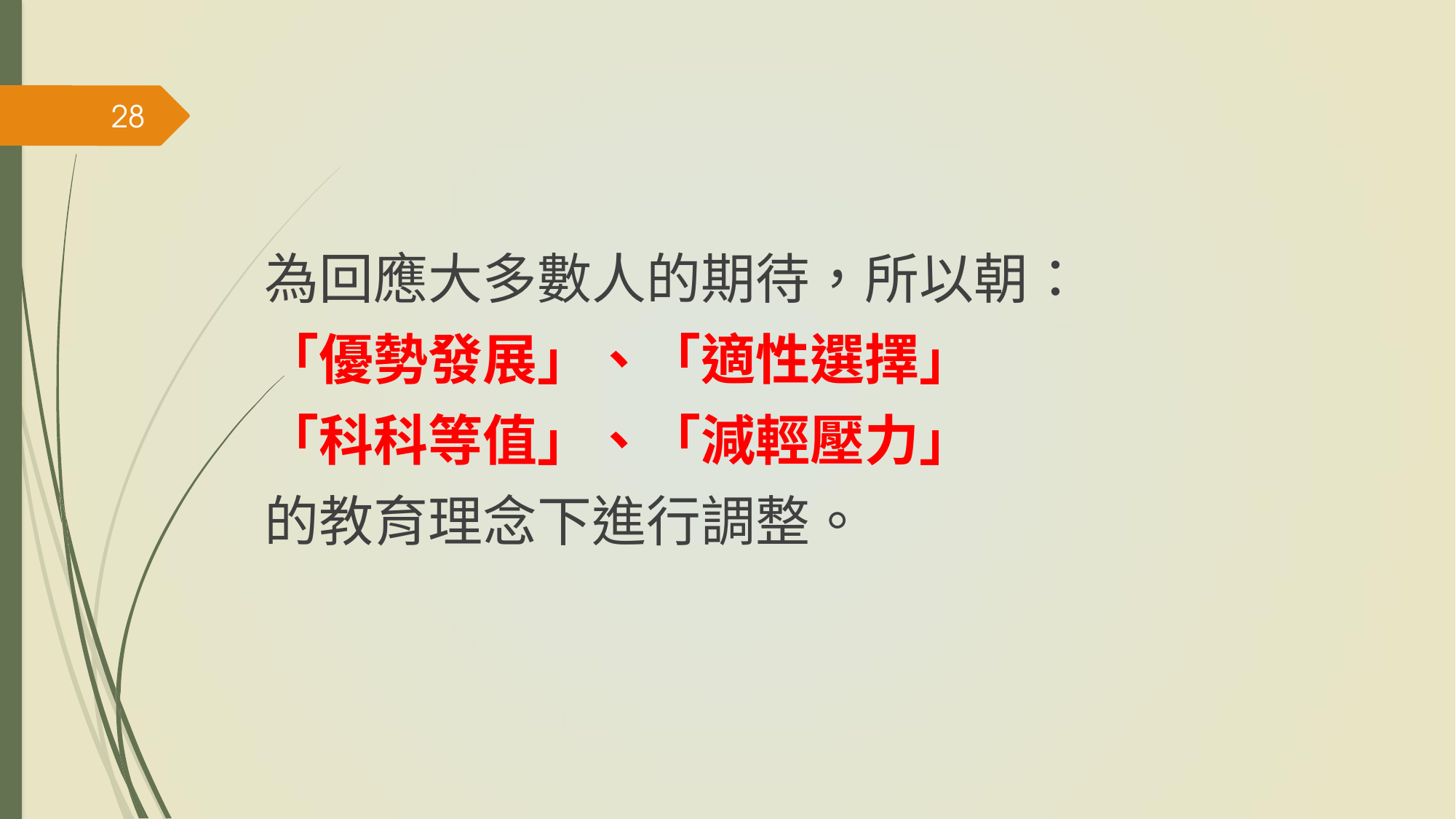

#
28

為回應大多數人的期待，所以朝：
「優勢發展」、「適性選擇」
「科科等值」、「減輕壓力」
的教育理念下進行調整。